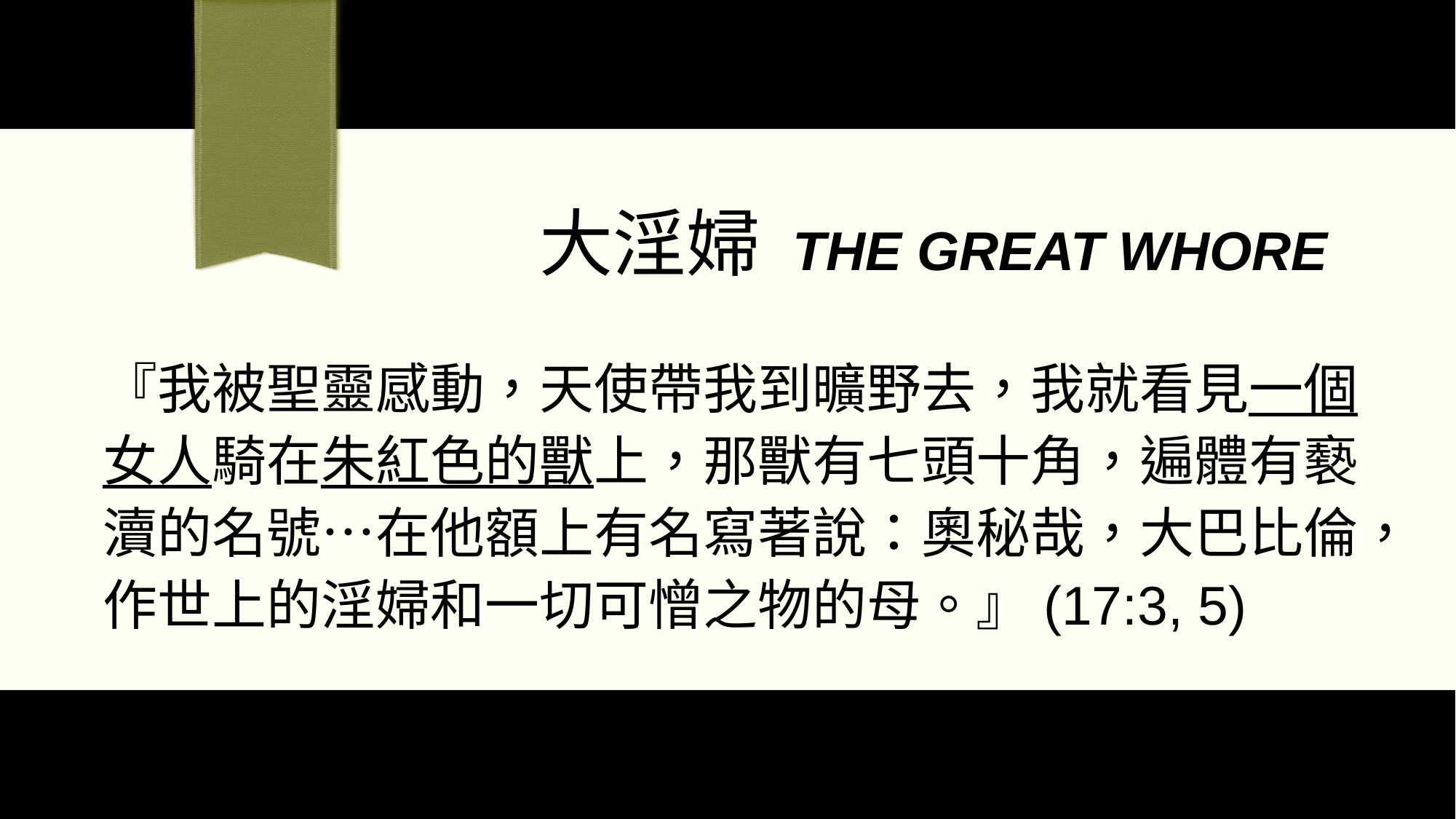

# 大淫婦 The Great Whore
『我被聖靈感動，天使帶我到曠野去，我就看見一個女人騎在朱紅色的獸上，那獸有七頭十角，遍體有褻瀆的名號…在他額上有名寫著說：奧秘哉，大巴比倫，作世上的淫婦和一切可憎之物的母。』(17:3, 5)